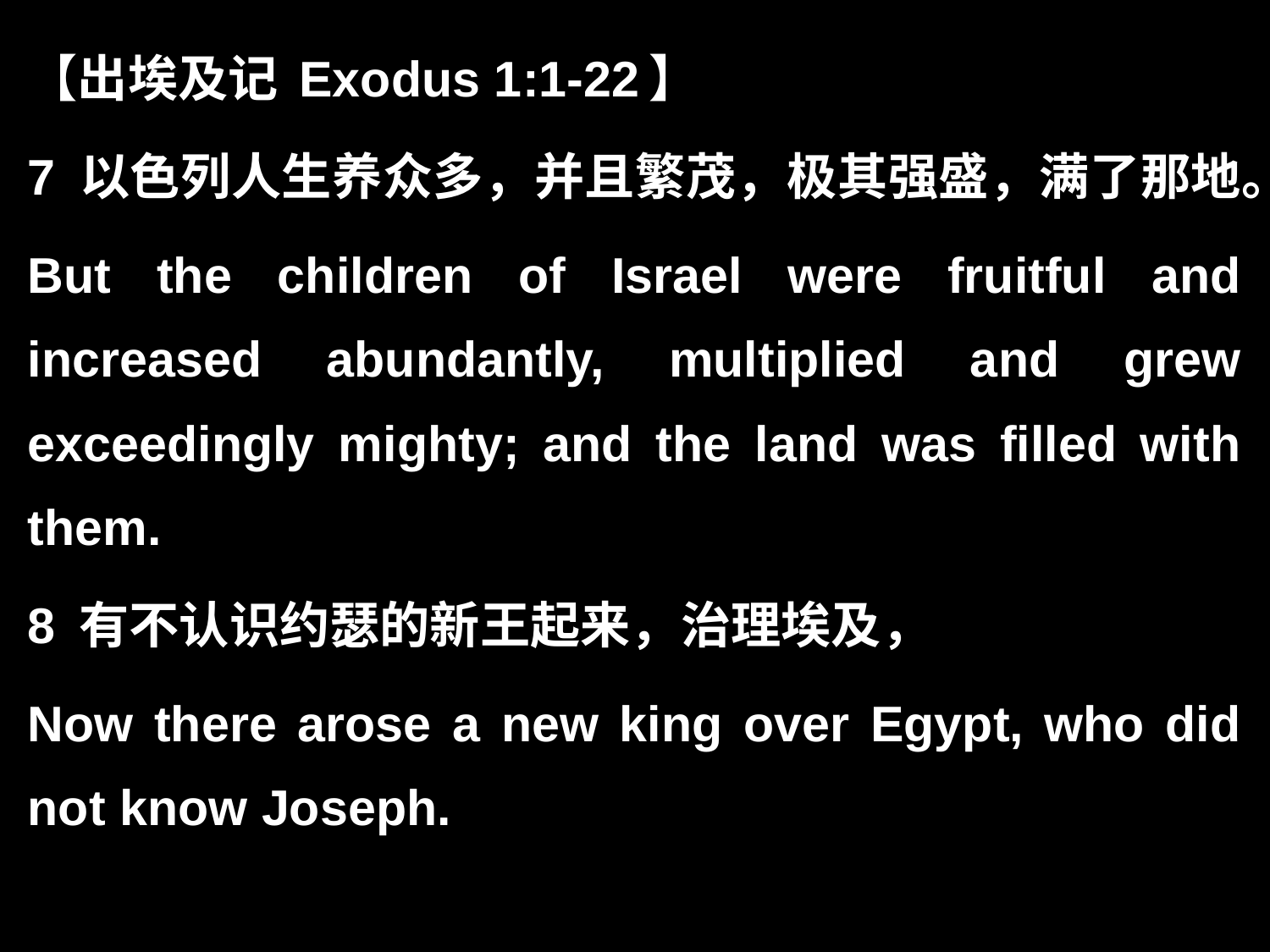

【出埃及记 Exodus 1:1-22】
7 以色列人生养众多，并且繁茂，极其强盛，满了那地。
But the children of Israel were fruitful and increased abundantly, multiplied and grew exceedingly mighty; and the land was filled with them.
8 有不认识约瑟的新王起来，治理埃及，
Now there arose a new king over Egypt, who did not know Joseph.